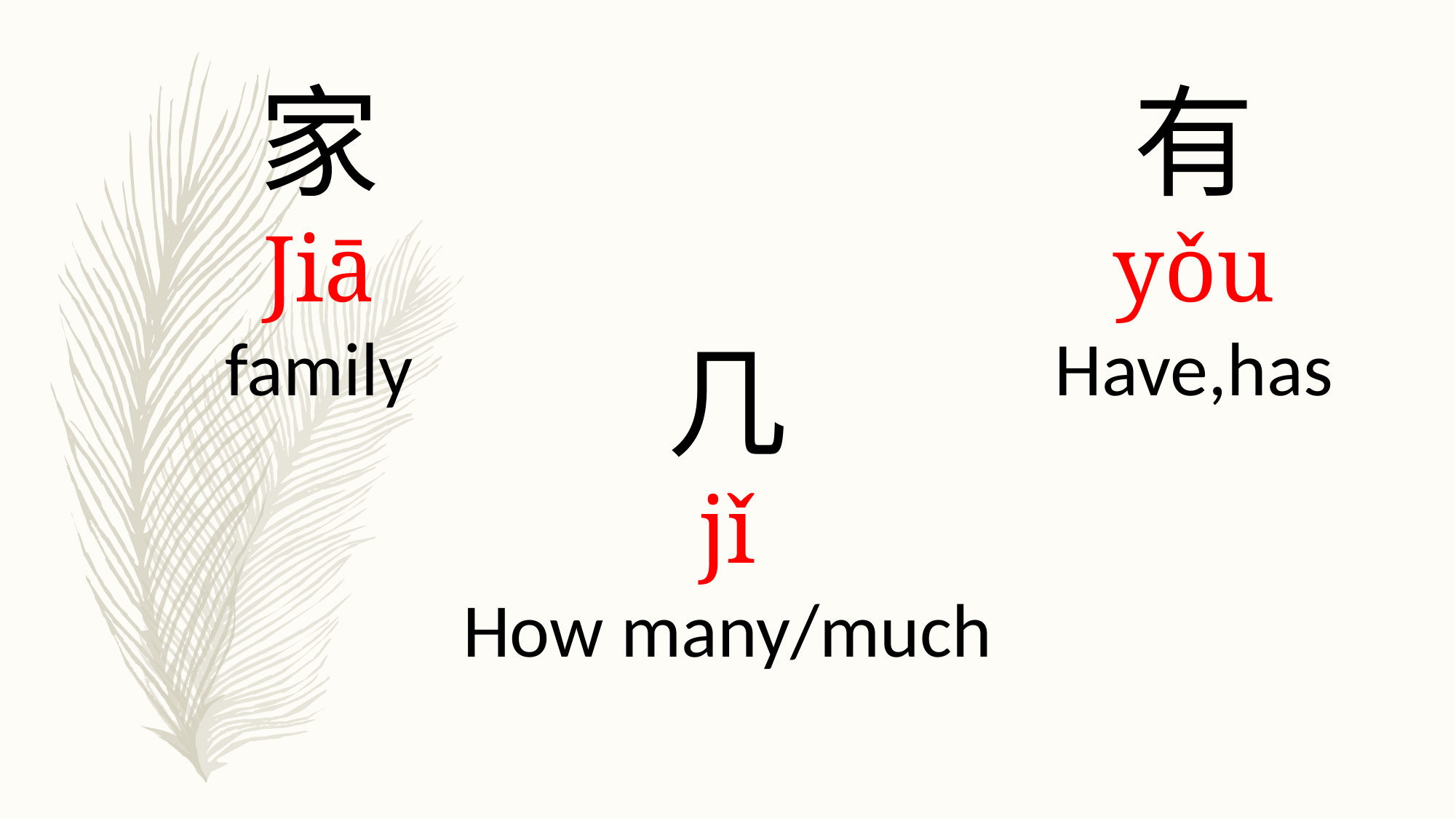

家
Jiā
family
有
yǒu
Have,has
几
jǐ
How many/much